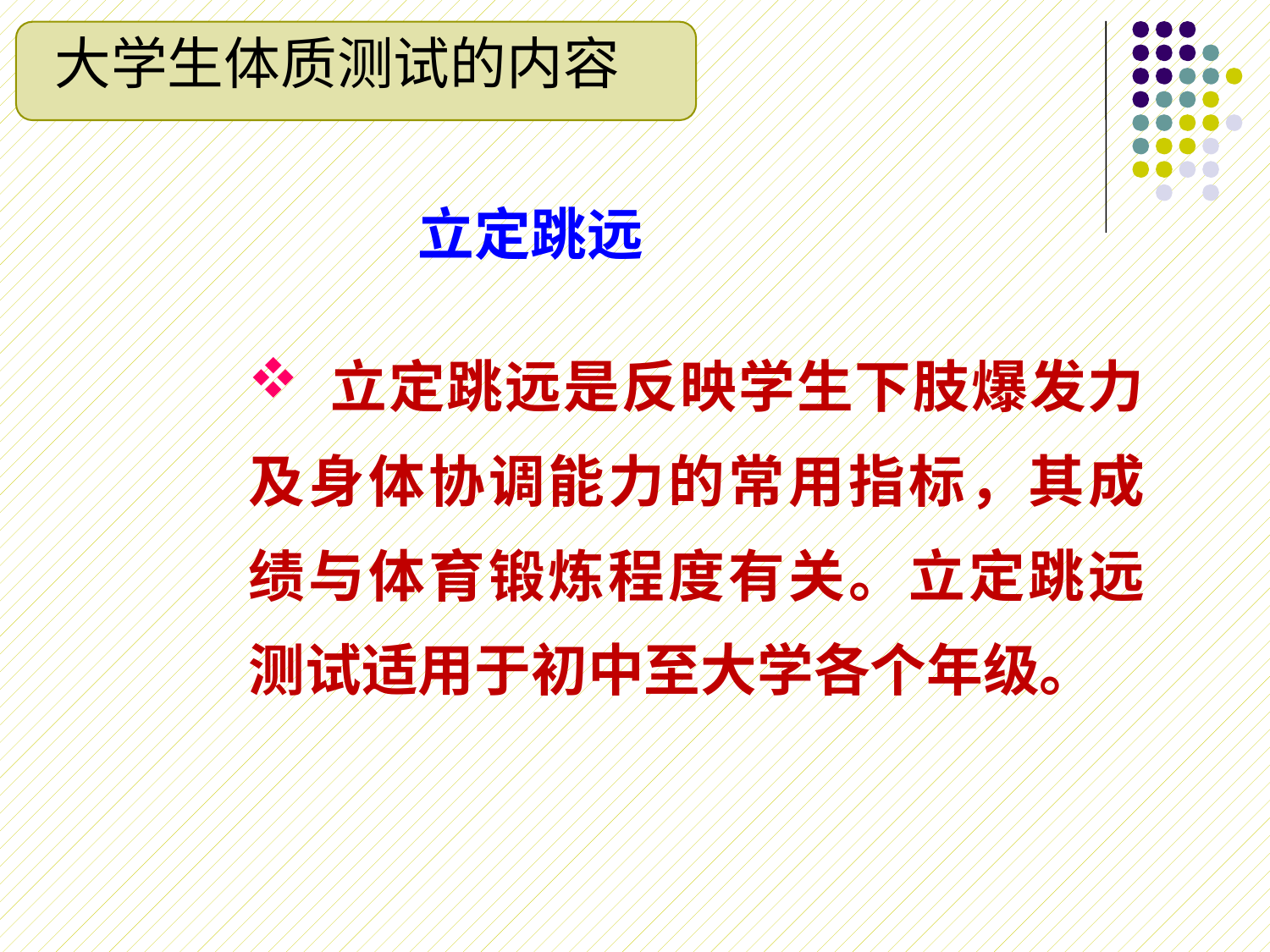

大学生体质测试的内容
  立定跳远
 立定跳远是反映学生下肢爆发力及身体协调能力的常用指标，其成绩与体育锻炼程度有关。立定跳远测试适用于初中至大学各个年级。